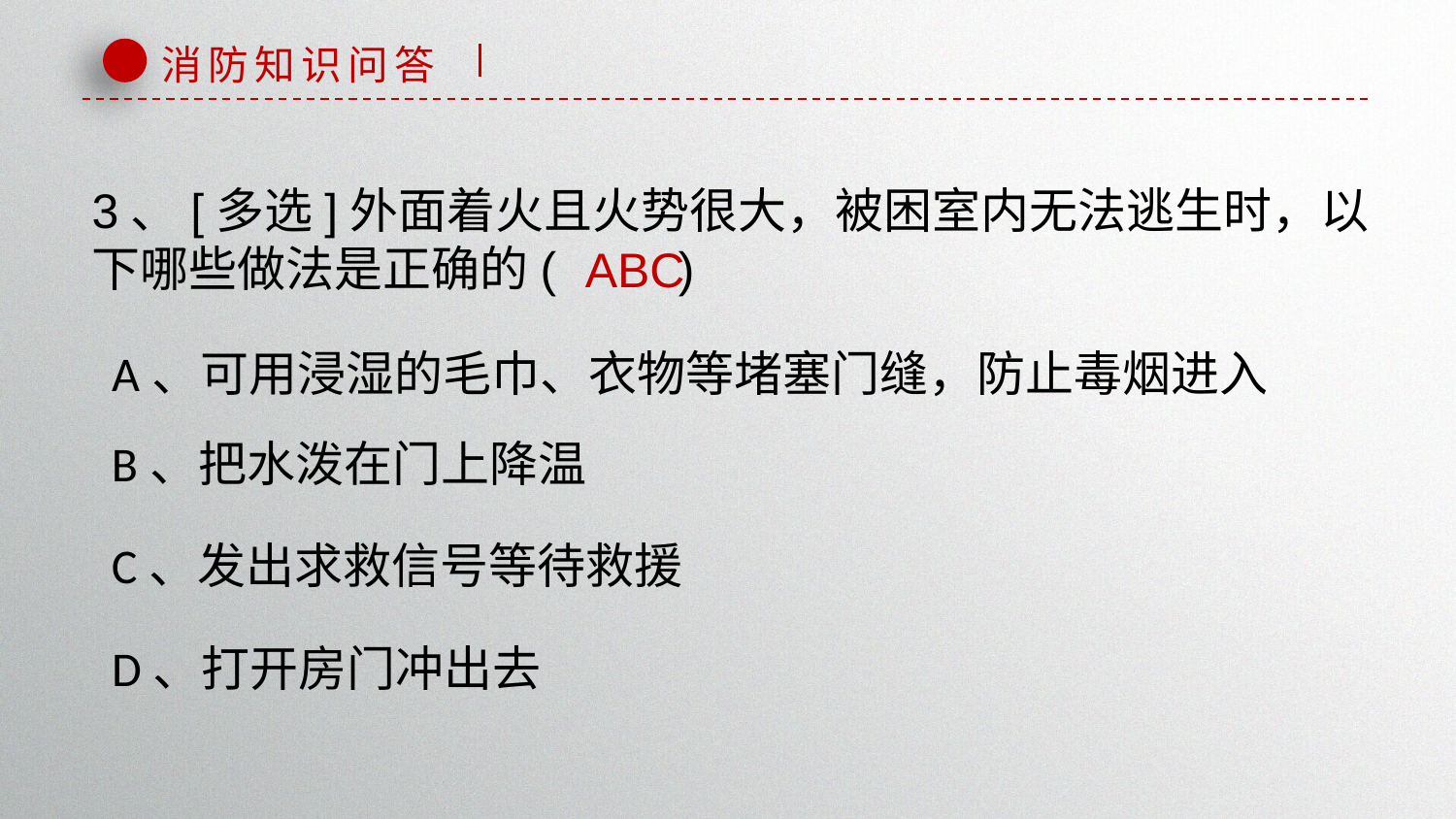

消防知识问答

发现问题是解决问题的先决条件，但仅仅满足有提出问题是不够的，提出问题的目的是为了有效解决问题。人
生就是解决一系列问题的过程。个体克服生活、学习、实践中新的矛盾时的复杂心理活动，其中主要是思维活
动。教育心理学着重研究学生学习知识、应用知识中的问题解决。
3、[多选]外面着火且火势很大，被困室内无法逃生时，以
下哪些做法是正确的(         )
ABC
A、可用浸湿的毛巾、衣物等堵塞门缝，防止毒烟进入
B、把水泼在门上降温
C、发出求救信号等待救援
D、打开房门冲出去